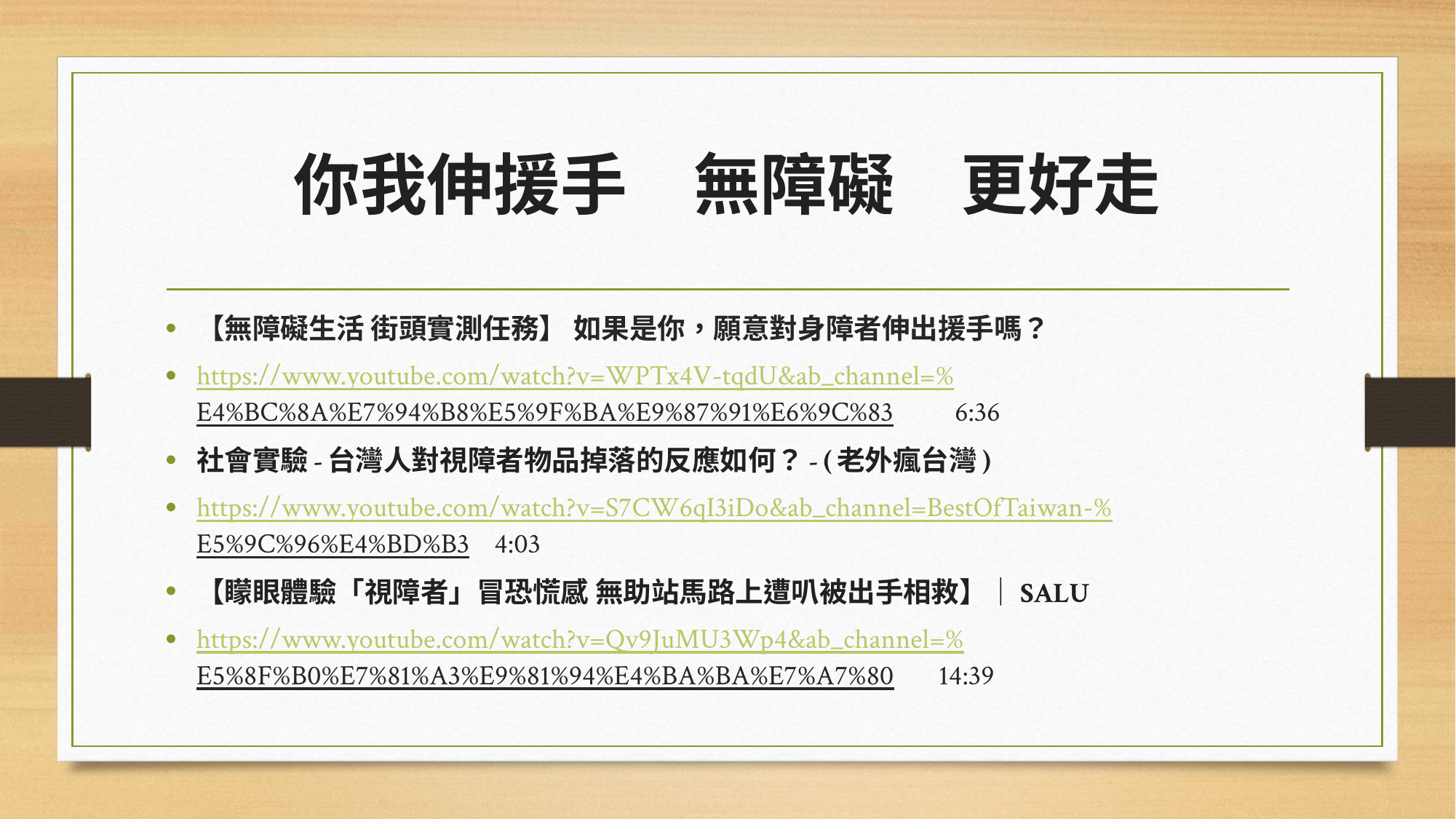

# 你我伸援手　無障礙　更好走
【無障礙生活 街頭實測任務】 如果是你，願意對身障者伸出援手嗎？
https://www.youtube.com/watch?v=WPTx4V-tqdU&ab_channel=%E4%BC%8A%E7%94%B8%E5%9F%BA%E9%87%91%E6%9C%83　　6:36
社會實驗-台灣人對視障者物品掉落的反應如何？- (老外瘋台灣)
https://www.youtube.com/watch?v=S7CW6qI3iDo&ab_channel=BestOfTaiwan-%E5%9C%96%E4%BD%B3    4:03
【矇眼體驗「視障者」冒恐慌感 無助站馬路上遭叭被出手相救】｜SALU
https://www.youtube.com/watch?v=Qv9JuMU3Wp4&ab_channel=%E5%8F%B0%E7%81%A3%E9%81%94%E4%BA%BA%E7%A7%80 　14:39